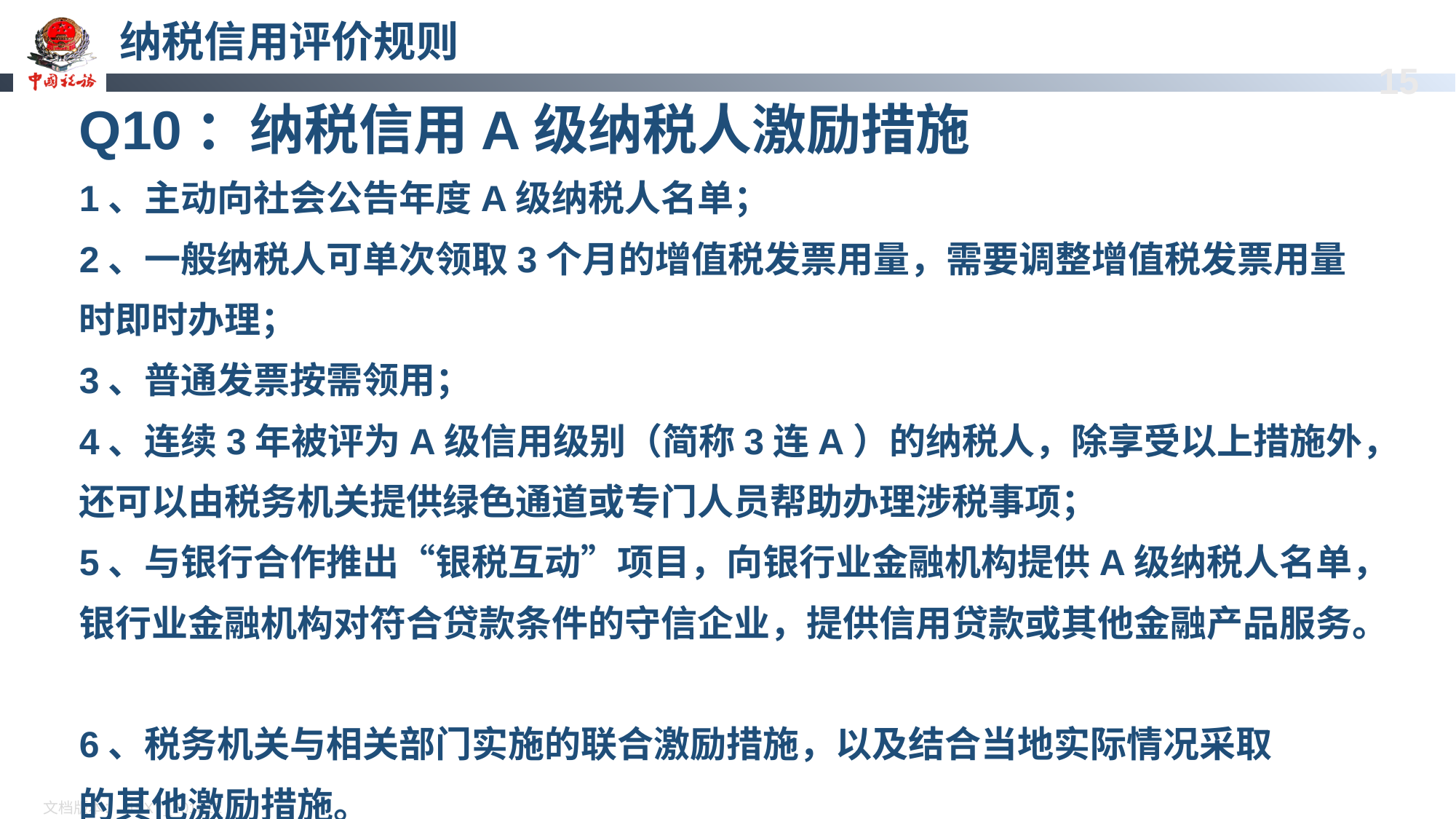

# 纳税信用评价规则
Q10：纳税信用A级纳税人激励措施
1、主动向社会公告年度A级纳税人名单；
2、一般纳税人可单次领取3个月的增值税发票用量，需要调整增值税发票用量时即时办理；
3、普通发票按需领用；
4、连续3年被评为A级信用级别（简称3连A）的纳税人，除享受以上措施外，还可以由税务机关提供绿色通道或专门人员帮助办理涉税事项；
5、与银行合作推出“银税互动”项目，向银行业金融机构提供A级纳税人名单，银行业金融机构对符合贷款条件的守信企业，提供信用贷款或其他金融产品服务。
6、税务机关与相关部门实施的联合激励措施，以及结合当地实际情况采取
的其他激励措施。